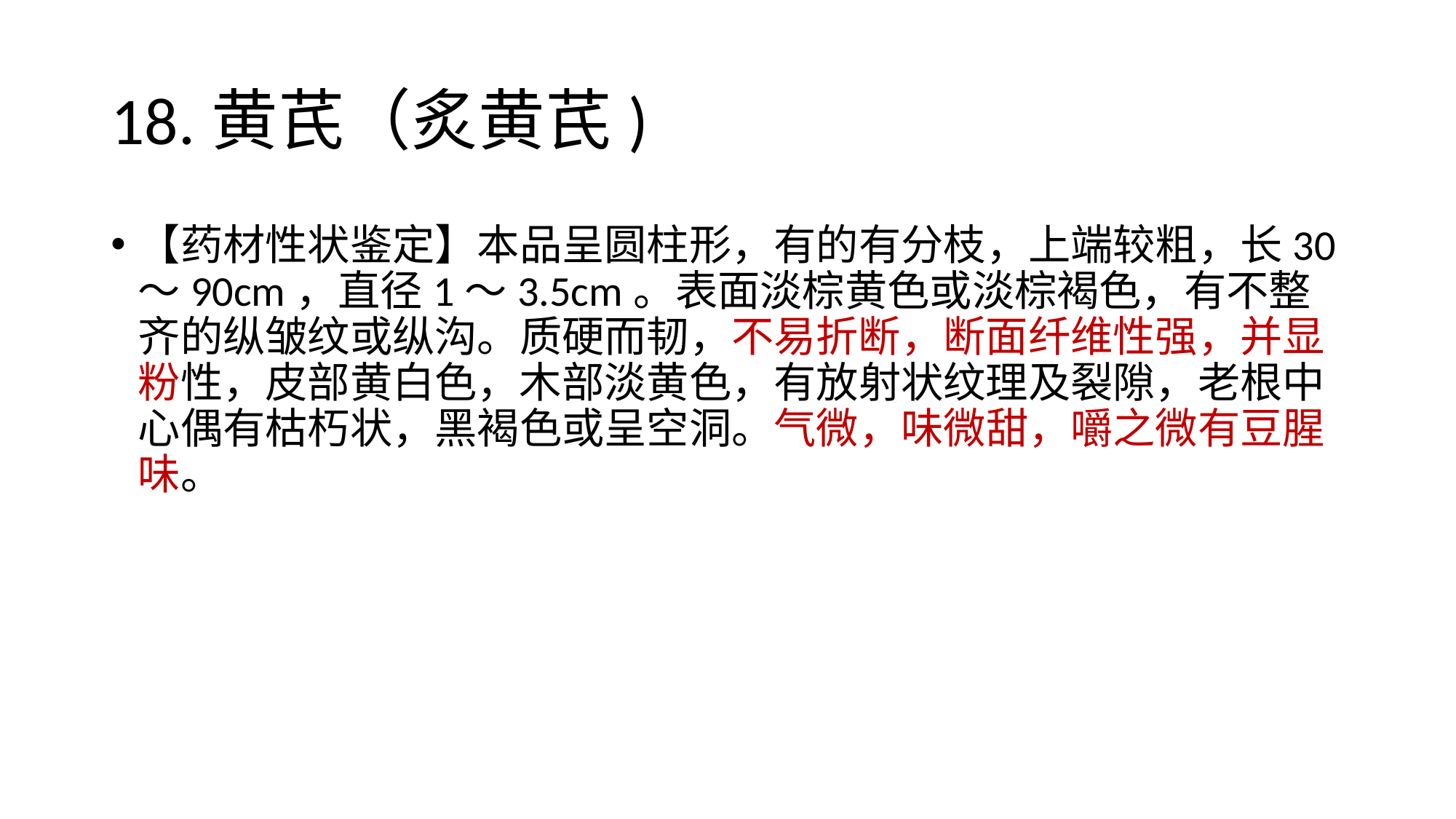

# 18.黄芪（炙黄芪)
【药材性状鉴定】本品呈圆柱形，有的有分枝，上端较粗，长30～90cm，直径1～3.5cm。表面淡棕黄色或淡棕褐色，有不整齐的纵皱纹或纵沟。质硬而韧，不易折断，断面纤维性强，并显粉性，皮部黄白色，木部淡黄色，有放射状纹理及裂隙，老根中心偶有枯朽状，黑褐色或呈空洞。气微，味微甜，嚼之微有豆腥味。